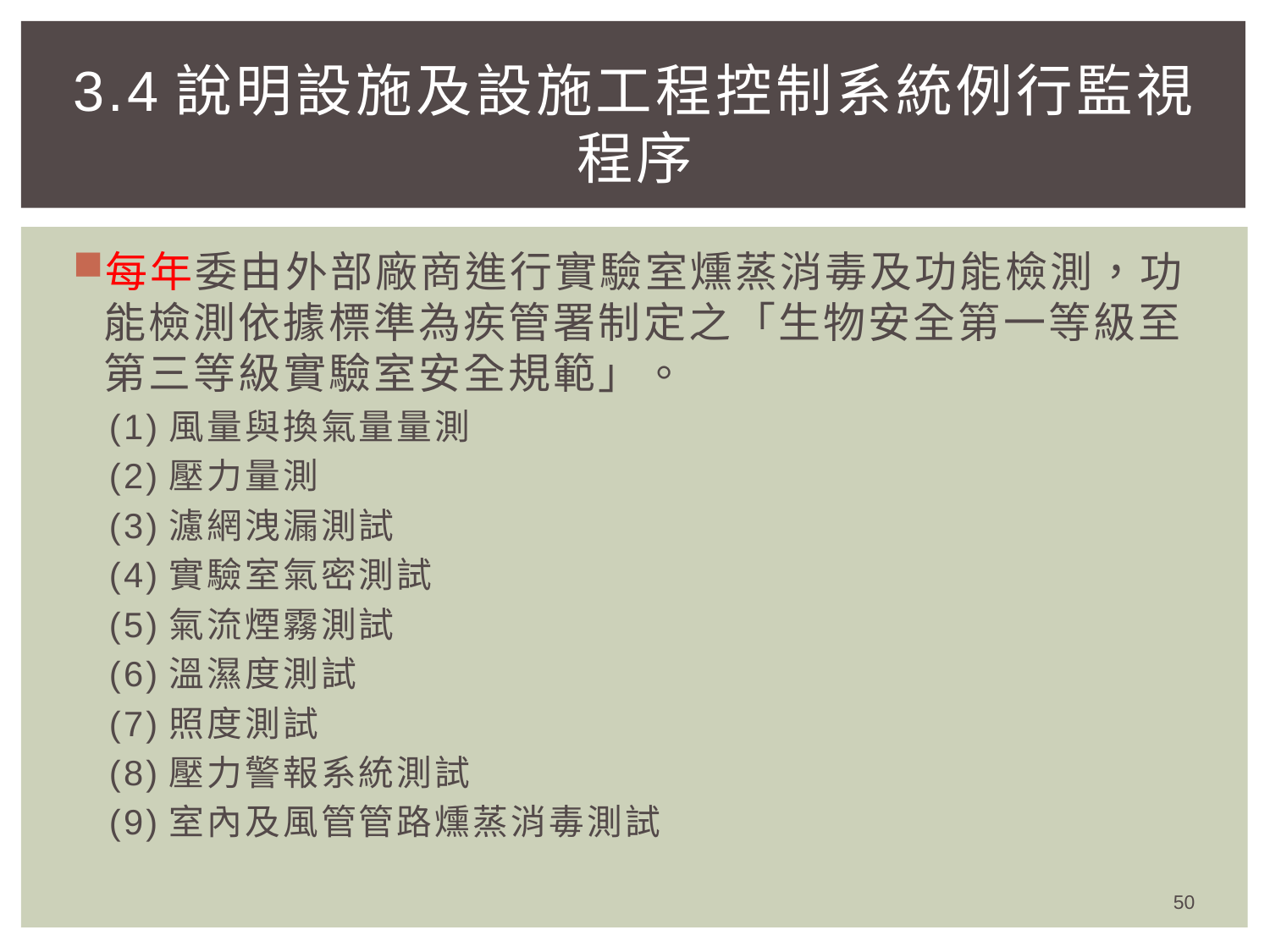

# 3.4說明設施及設施工程控制系統例行監視程序
每年委由外部廠商進行實驗室燻蒸消毒及功能檢測，功能檢測依據標準為疾管署制定之「生物安全第一等級至第三等級實驗室安全規範」。
   (1)風量與換氣量量測
   (2)壓力量測
   (3)濾網洩漏測試
   (4)實驗室氣密測試
   (5)氣流煙霧測試
   (6)溫濕度測試
   (7)照度測試
   (8)壓力警報系統測試
   (9)室內及風管管路燻蒸消毒測試
50